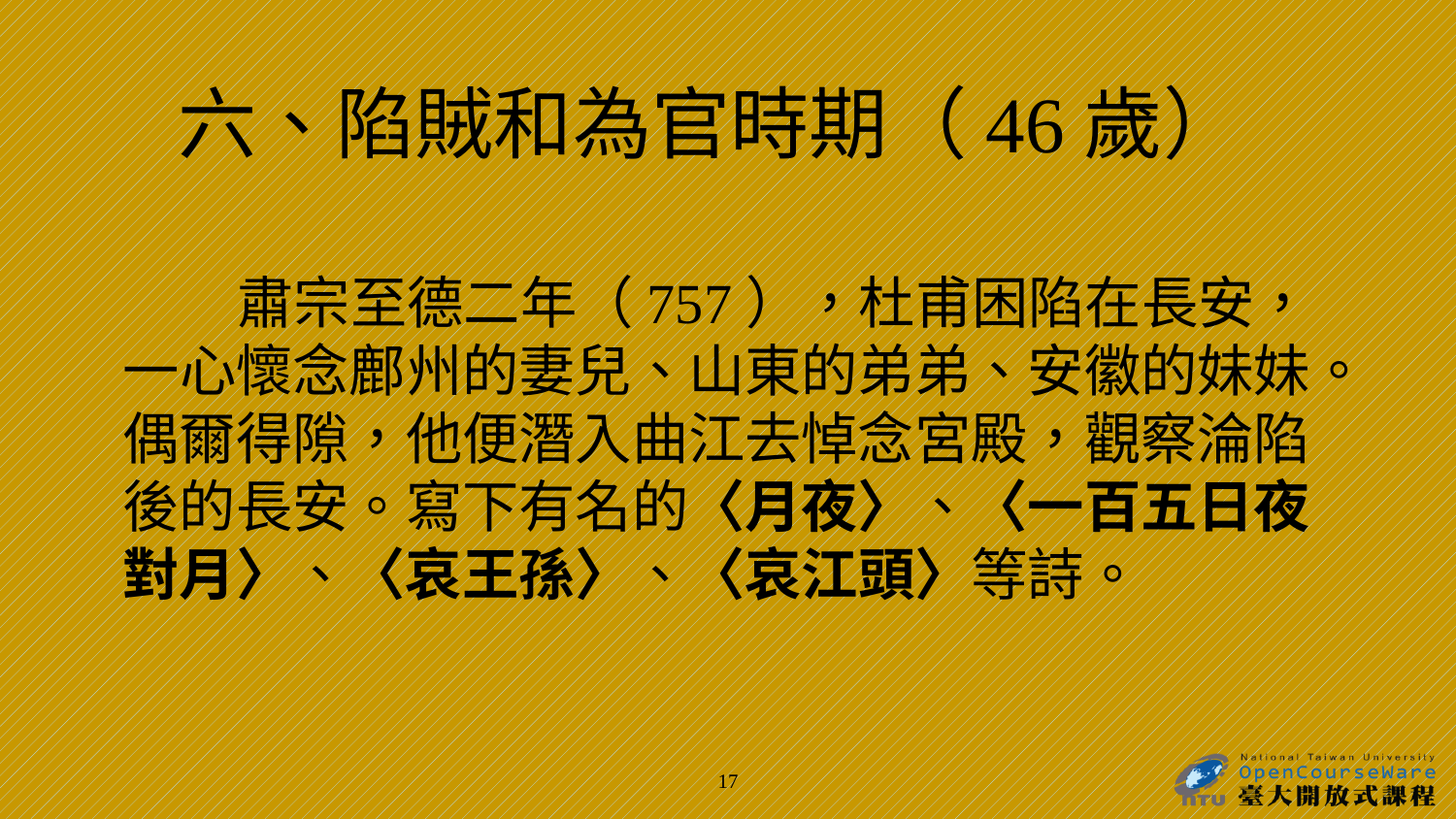

六、陷賊和為官時期（46歲）
        肅宗至德二年（757），杜甫困陷在長安，一心懷念鄜州的妻兒、山東的弟弟、安徽的妹妹。偶爾得隙，他便潛入曲江去悼念宮殿，觀察淪陷後的長安。寫下有名的〈月夜〉、〈一百五日夜對月〉、〈哀王孫〉、〈哀江頭〉等詩。
17